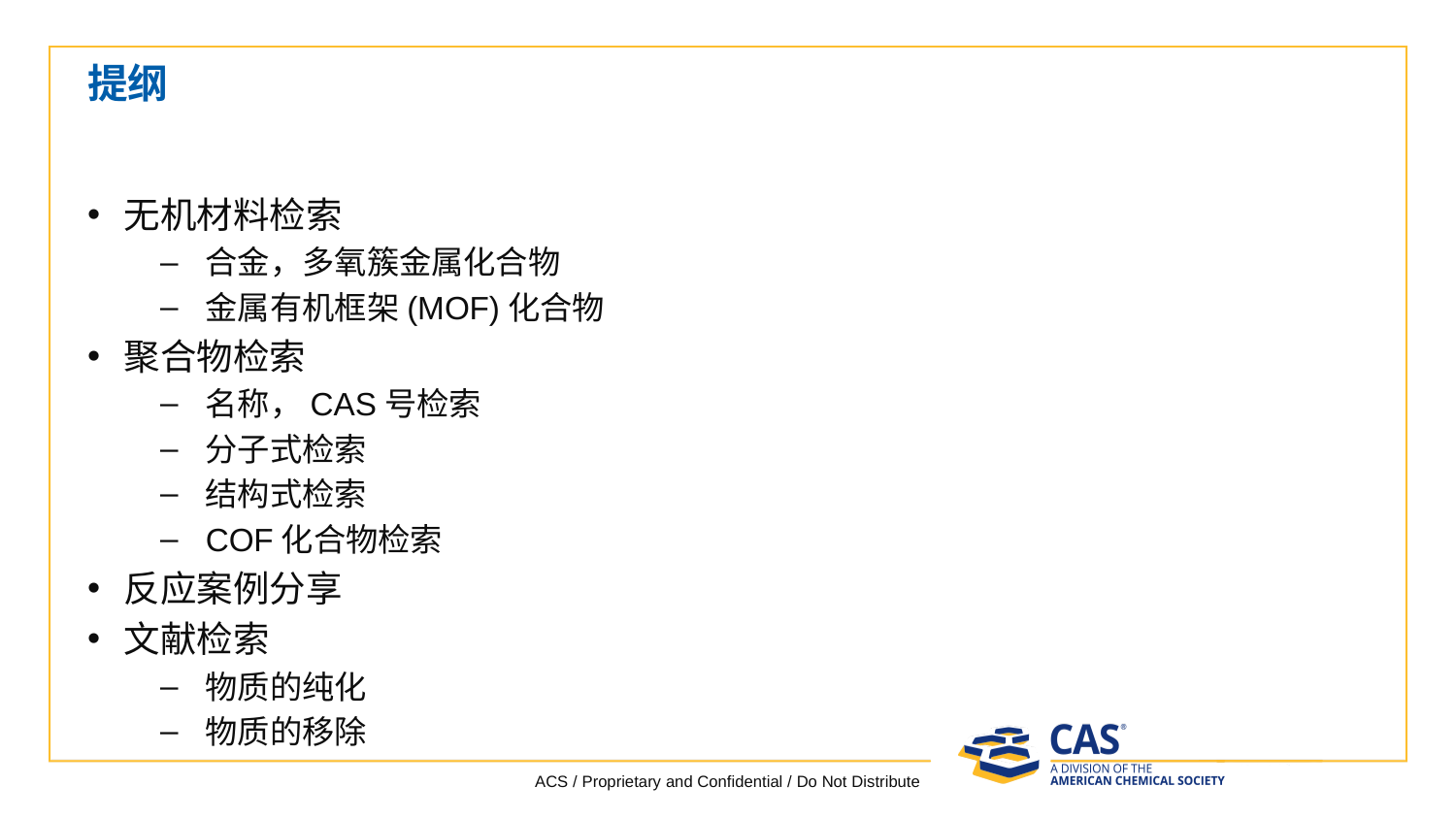

# 提纲
无机材料检索
合金，多氧簇金属化合物
金属有机框架(MOF)化合物
聚合物检索
名称，CAS号检索
分子式检索
结构式检索
COF化合物检索
反应案例分享
文献检索
物质的纯化
物质的移除

ACS / Proprietary and Confidential / Do Not Distribute
2